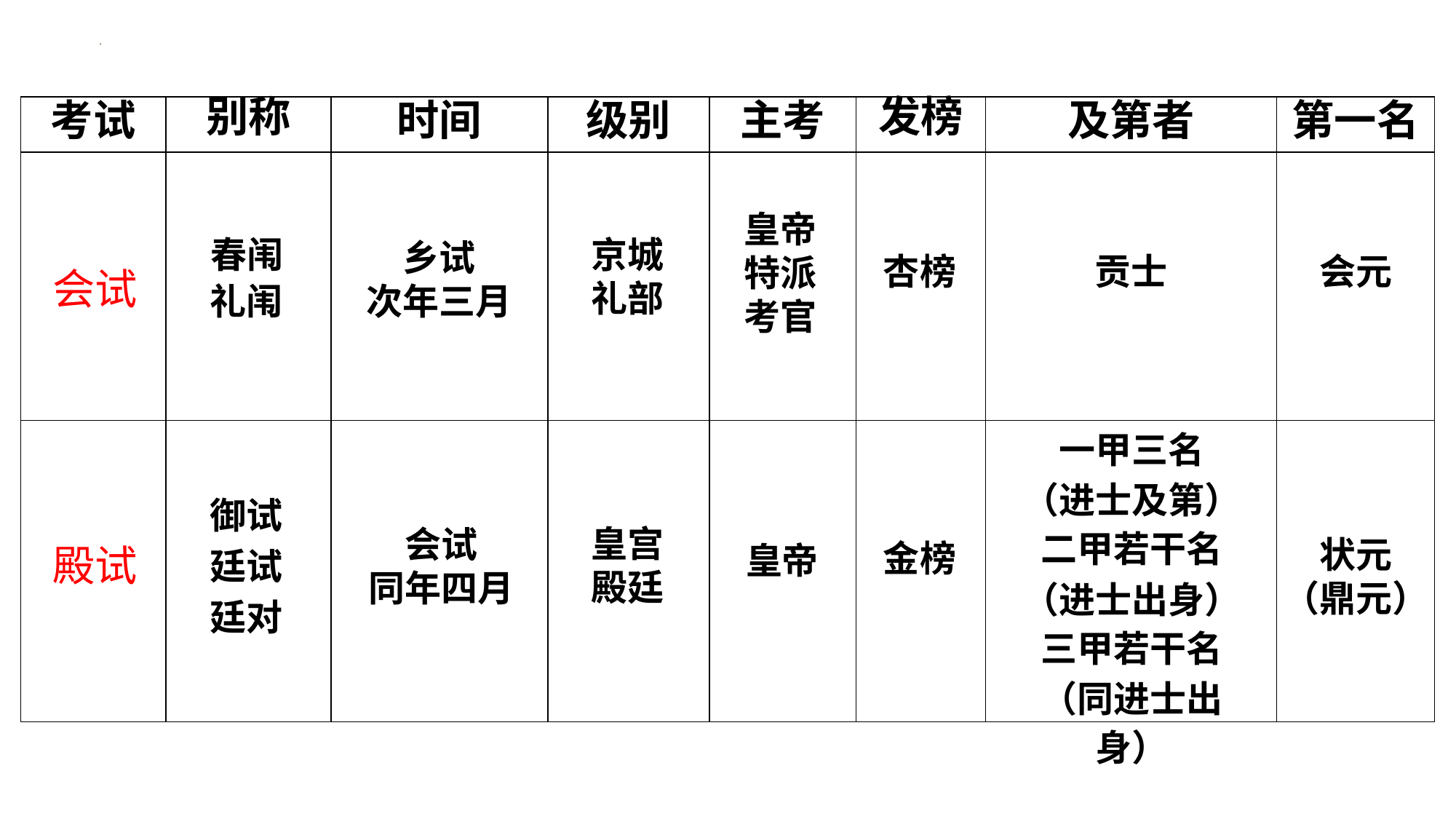

| 考试 | 别称 | 时间 | 级别 | 主考 | 发榜 | 及第者 | 第一名 |
| --- | --- | --- | --- | --- | --- | --- | --- |
|  |  |  |  |  |  |  |  |
|  |  |  |  |  |  |  |  |
皇帝特派考官
京城礼部
乡试
次年三月
杏榜
会元
贡士
春闱
礼闱
会试
| 一甲三名 （进士及第） |
| --- |
| 二甲若干名 （进士出身） |
| 三甲若干名 （同进士出身） |
御试
廷试
廷对
皇宫殿廷
会试
同年四月
状元
（鼎元）
金榜
皇帝
殿试